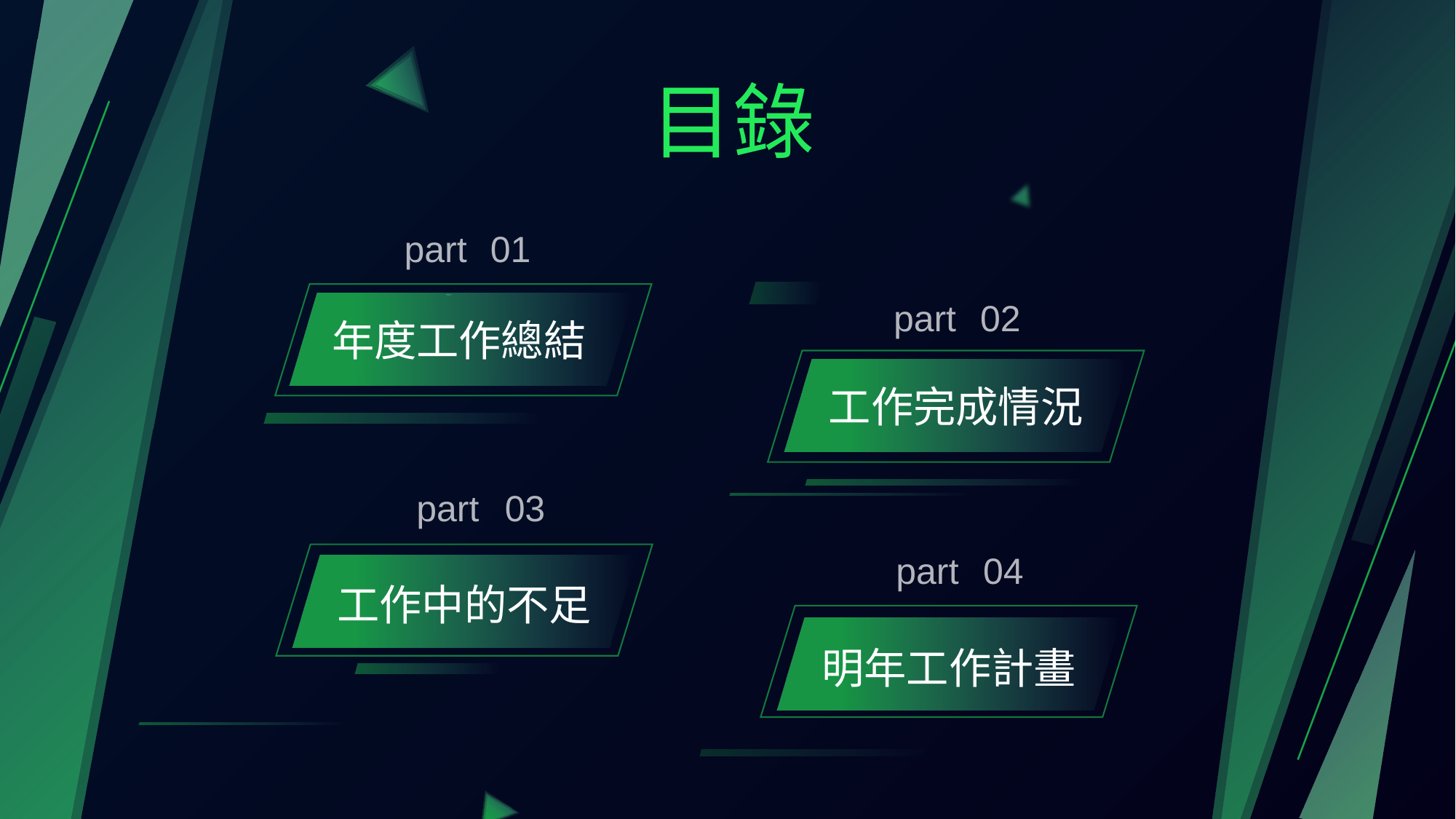

目錄

part
01

年度工作總結
part
02

工作完成情況

part
03

part
04

工作中的不足

明年工作計畫